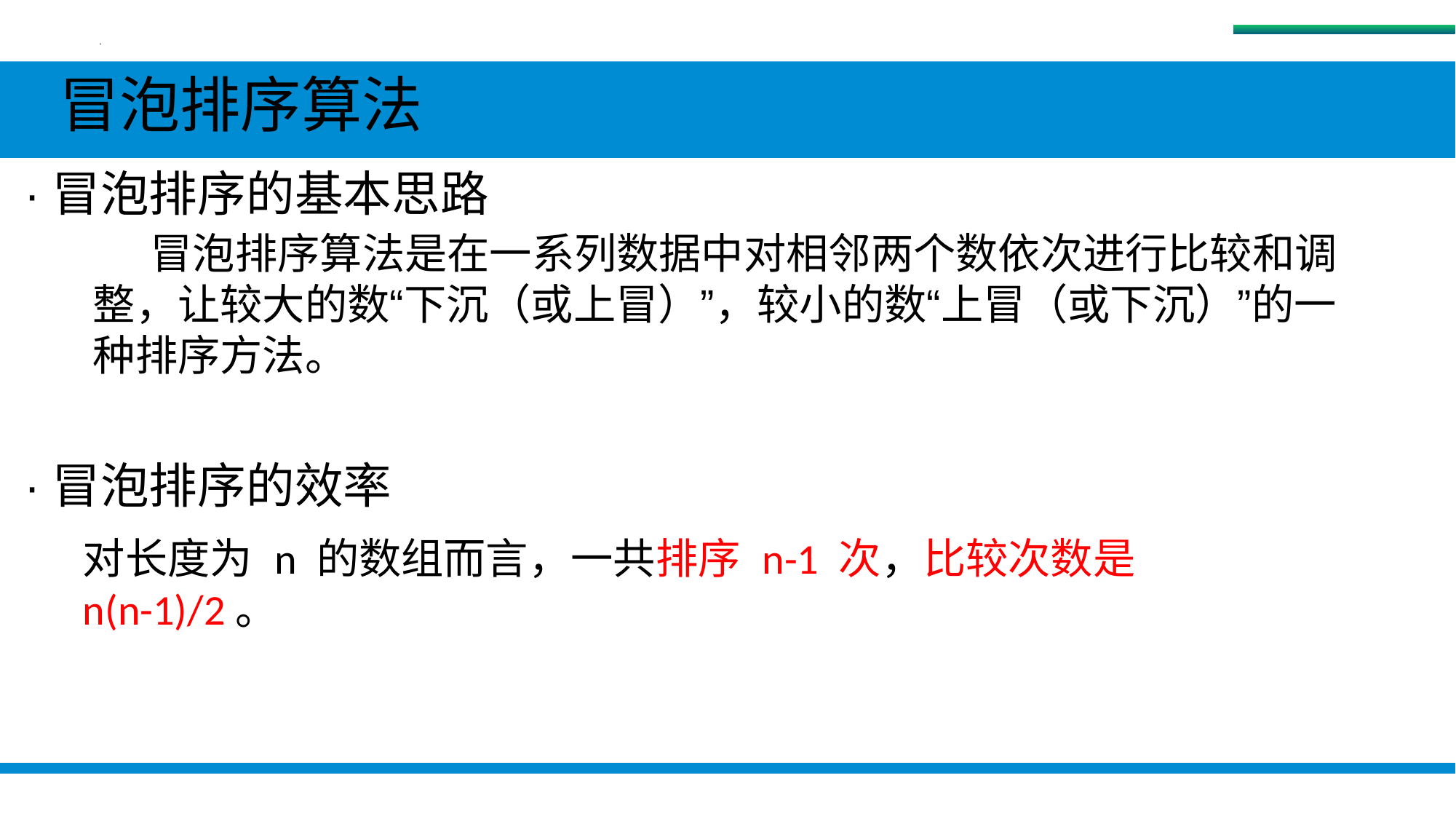

排序算法

  冒泡排序算法
 ·冒泡排序的基本思路
    冒泡排序算法是在一系列数据中对相邻两个数依次进行比较和调整，让较大的数“下沉（或上冒）”，较小的数“上冒（或下沉）”的一种排序方法。
 ·冒泡排序的效率
对长度为 n 的数组而言，一共排序 n-1 次，比较次数是 n(n-1)/2。
#